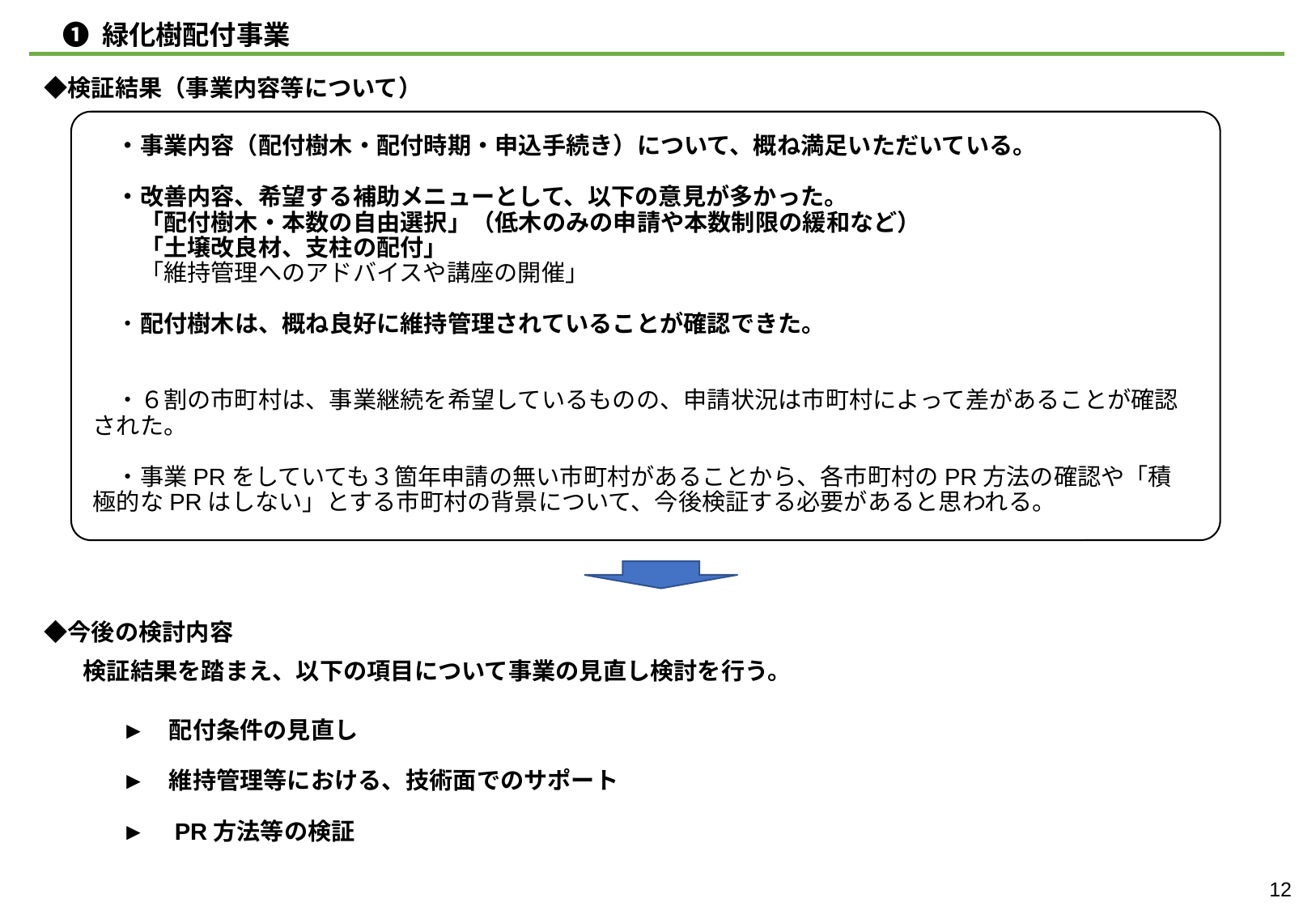

❶ 緑化樹配付事業
　◆検証結果（事業内容等について）

　・事業内容（配付樹木・配付時期・申込手続き）について、概ね満足いただいている。

　・改善内容、希望する補助メニューとして、以下の意見が多かった。
　　「配付樹木・本数の自由選択」（低木のみの申請や本数制限の緩和など）
　　「土壌改良材、支柱の配付」
　　「維持管理へのアドバイスや講座の開催」

　・配付樹木は、概ね良好に維持管理されていることが確認できた。

　・６割の市町村は、事業継続を希望しているものの、申請状況は市町村によって差があることが確認された。

　・事業PRをしていても３箇年申請の無い市町村があることから、各市町村のPR方法の確認や「積極的なPRはしない」とする市町村の背景について、今後検証する必要があると思われる。

　◆今後の検討内容
検証結果を踏まえ、以下の項目について事業の見直し検討を行う。

　 ►　配付条件の見直し

　 ►　維持管理等における、技術面でのサポート

　 ►　PR方法等の検証
12